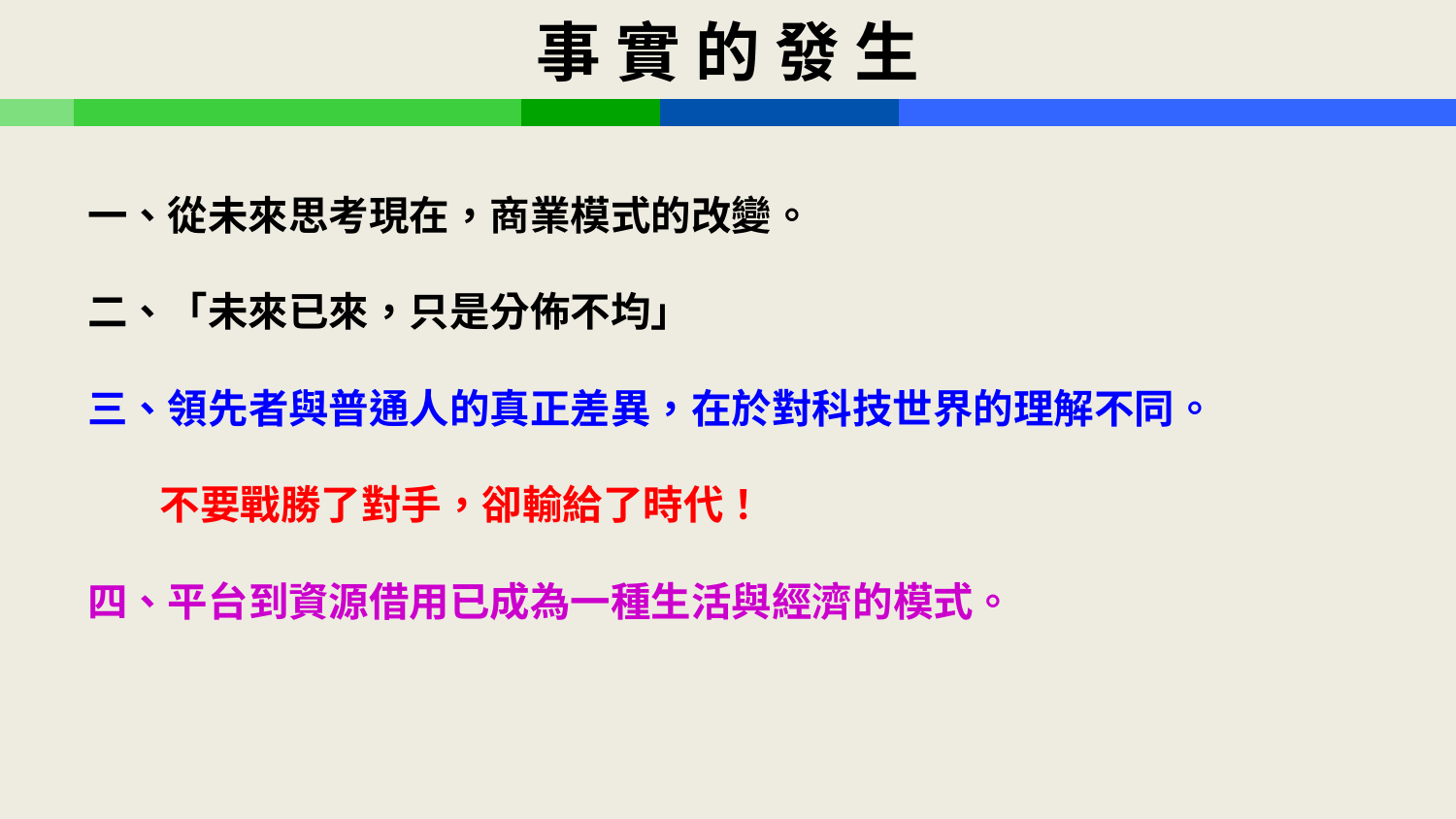

# 事 實 的 發 生
一、從未來思考現在，商業模式的改變。
二、「未來已來，只是分佈不均」
三、領先者與普通人的真正差異，在於對科技世界的理解不同。
       不要戰勝了對手，卻輸給了時代！
四、平台到資源借用已成為一種生活與經濟的模式。